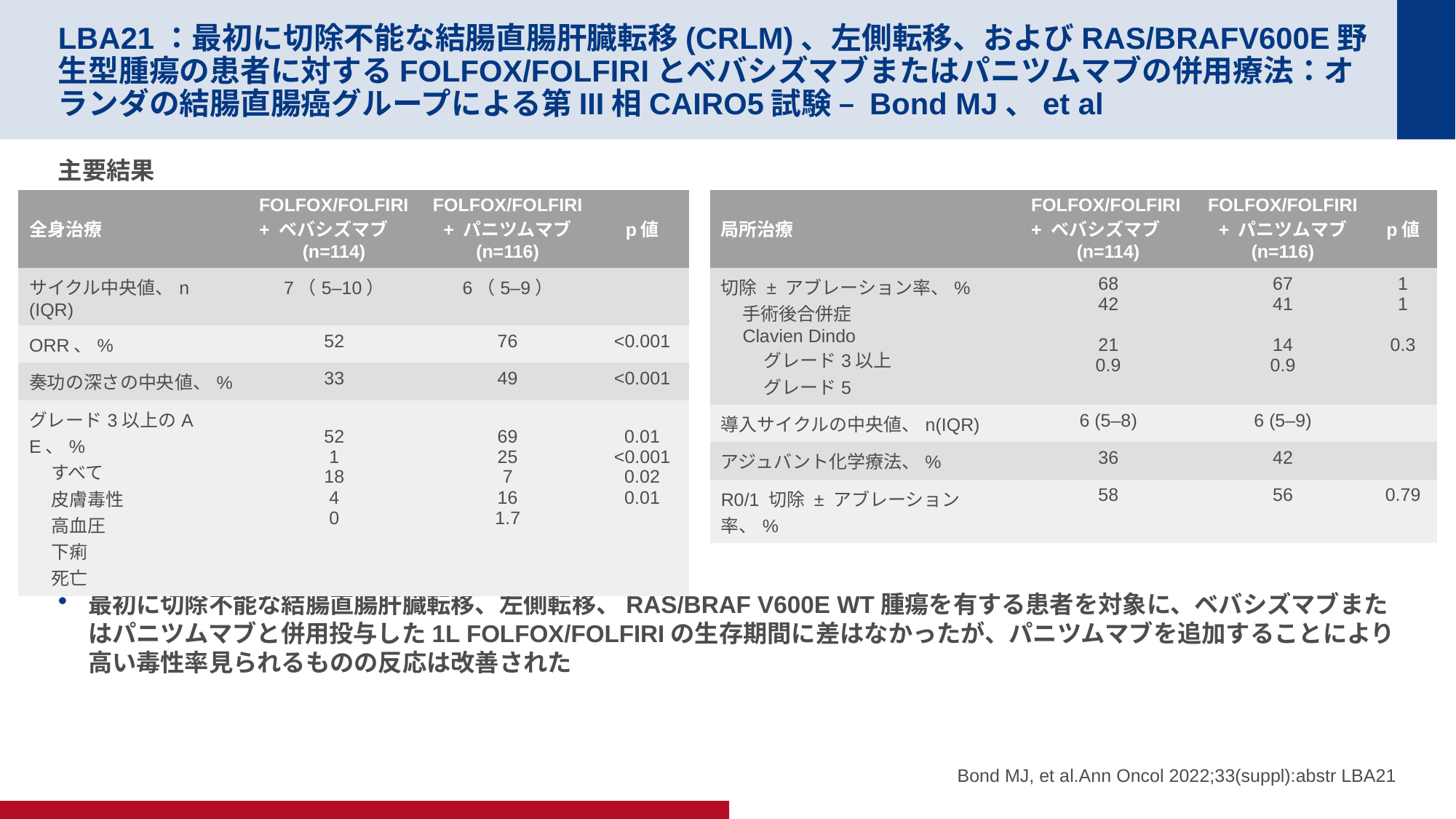

# LBA21：最初に切除不能な結腸直腸肝臓転移(CRLM)、左側転移、およびRAS/BRAFV600E野生型腫瘍の患者に対するFOLFOX/FOLFIRIとベバシズマブまたはパニツムマブの併用療法：オランダの結腸直腸癌グループによる第III相CAIRO5試験 – Bond MJ、et al
主要結果
結論
最初に切除不能な結腸直腸肝臓転移、左側転移、RAS/BRAF V600E WT腫瘍を有する患者を対象に、ベバシズマブまたはパニツムマブと併用投与した1L FOLFOX/FOLFIRIの生存期間に差はなかったが、パニツムマブを追加することにより高い毒性率見られるものの反応は改善された
| 全身治療 | FOLFOX/FOLFIRI + ベバシズマブ (n=114) | FOLFOX/FOLFIRI + パニツムマブ (n=116) | p値 |
| --- | --- | --- | --- |
| サイクル中央値、n (IQR) | 7（5–10） | 6（5–9） |  |
| ORR、% | 52 | 76 | <0.001 |
| 奏功の深さの中央値、% | 33 | 49 | <0.001 |
| グレード3以上のAE、% すべて 皮膚毒性 高血圧 下痢 死亡 | 52 1 18 4 0 | 69 25 7 16 1.7 | 0.01 <0.001 0.02 0.01 |
| 局所治療 | FOLFOX/FOLFIRI + ベバシズマブ (n=114) | FOLFOX/FOLFIRI + パニツムマブ (n=116) | p値 |
| --- | --- | --- | --- |
| 切除 ± アブレーション率、% 手術後合併症 Clavien Dindo グレード3以上 グレード5 | 68 42 21 0.9 | 67 41 14 0.9 | 1 1 0.3 |
| 導入サイクルの中央値、n(IQR) | 6 (5–8) | 6 (5–9) |  |
| アジュバント化学療法、% | 36 | 42 |  |
| R0/1 切除 ± アブレーション率、% | 58 | 56 | 0.79 |
Bond MJ, et al.Ann Oncol 2022;33(suppl):abstr LBA21